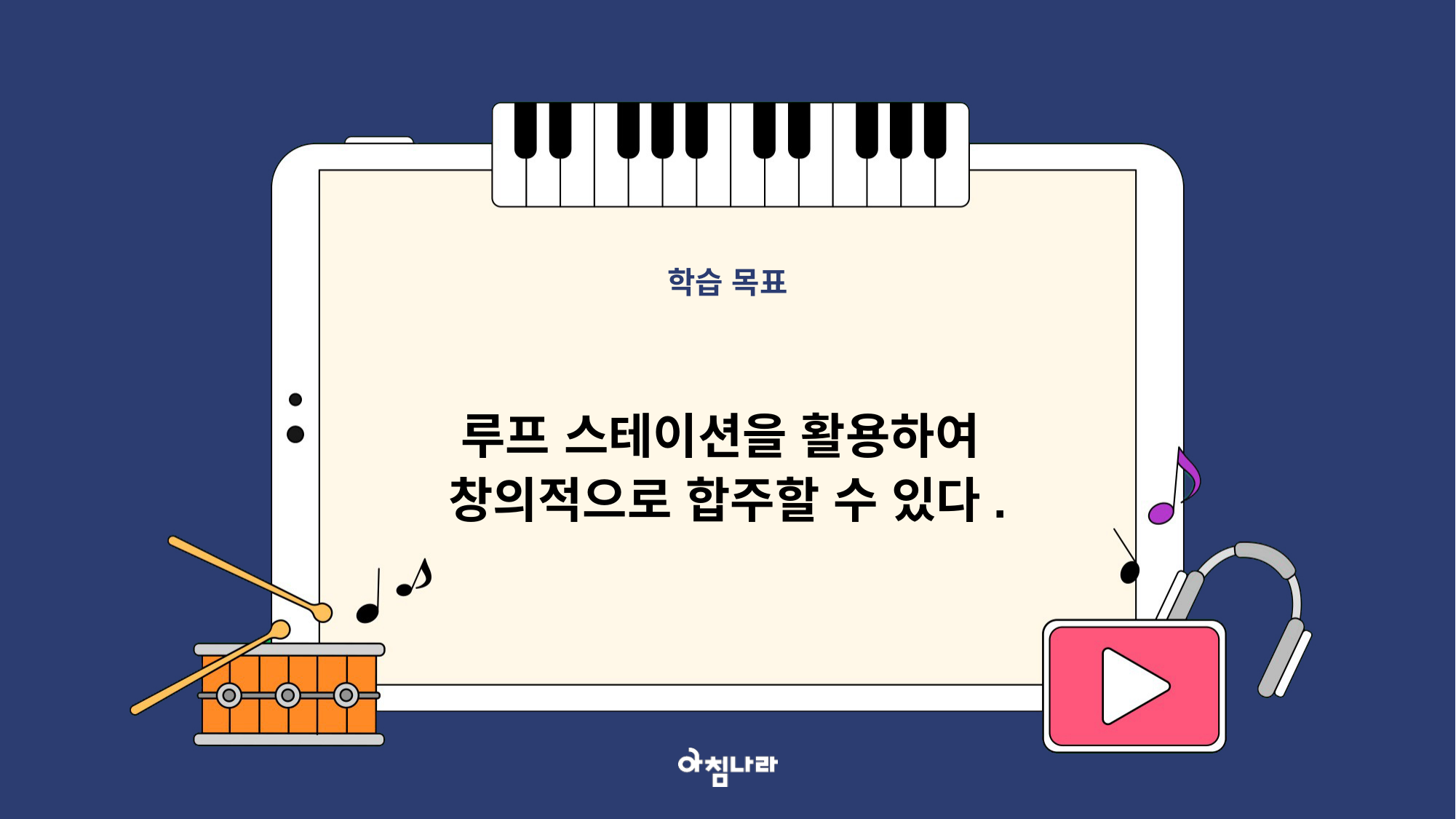

학습 목표
루프 스테이션을 활용하여
창의적으로 합주할 수 있다.